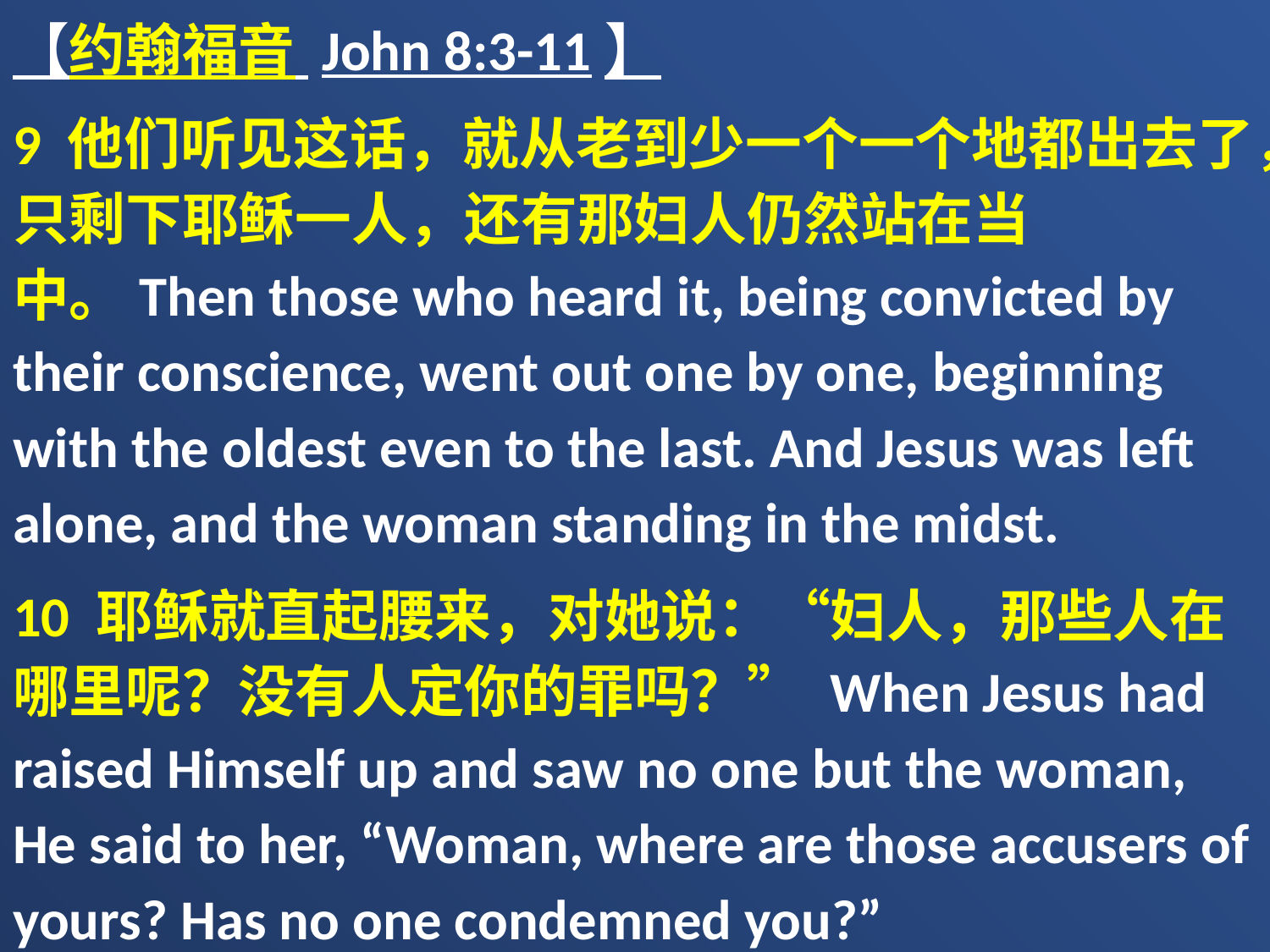

【约翰福音 John 8:3-11】
9 他们听见这话，就从老到少一个一个地都出去了，只剩下耶稣一人，还有那妇人仍然站在当中。Then those who heard it, being convicted by their conscience, went out one by one, beginning with the oldest even to the last. And Jesus was left alone, and the woman standing in the midst.
10 耶稣就直起腰来，对她说：“妇人，那些人在哪里呢？没有人定你的罪吗？” When Jesus had raised Himself up and saw no one but the woman, He said to her, “Woman, where are those accusers of yours? Has no one condemned you?”